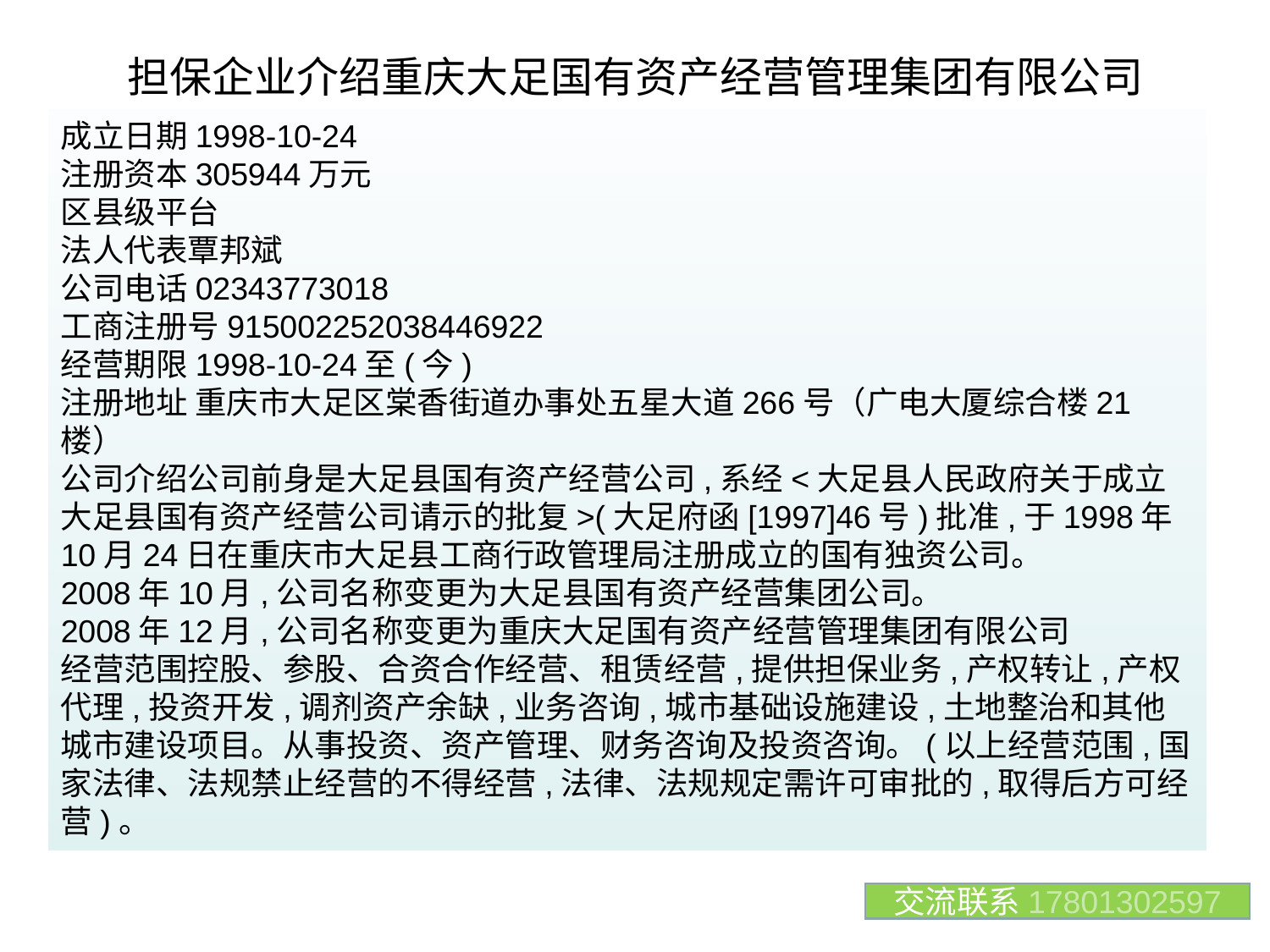

# 担保企业介绍重庆大足国有资产经营管理集团有限公司
成立日期1998-10-24
注册资本305944万元
区县级平台
法人代表覃邦斌
公司电话02343773018
工商注册号915002252038446922
经营期限1998-10-24至(今)
注册地址 重庆市大足区棠香街道办事处五星大道266号（广电大厦综合楼21楼）
公司介绍公司前身是大足县国有资产经营公司,系经<大足县人民政府关于成立大足县国有资产经营公司请示的批复>(大足府函[1997]46号)批准,于1998年10月24日在重庆市大足县工商行政管理局注册成立的国有独资公司。
2008年10月,公司名称变更为大足县国有资产经营集团公司。
2008年12月,公司名称变更为重庆大足国有资产经营管理集团有限公司
经营范围控股、参股、合资合作经营、租赁经营,提供担保业务,产权转让,产权代理,投资开发,调剂资产余缺,业务咨询,城市基础设施建设,土地整治和其他城市建设项目。从事投资、资产管理、财务咨询及投资咨询。(以上经营范围,国家法律、法规禁止经营的不得经营,法律、法规规定需许可审批的,取得后方可经营)。